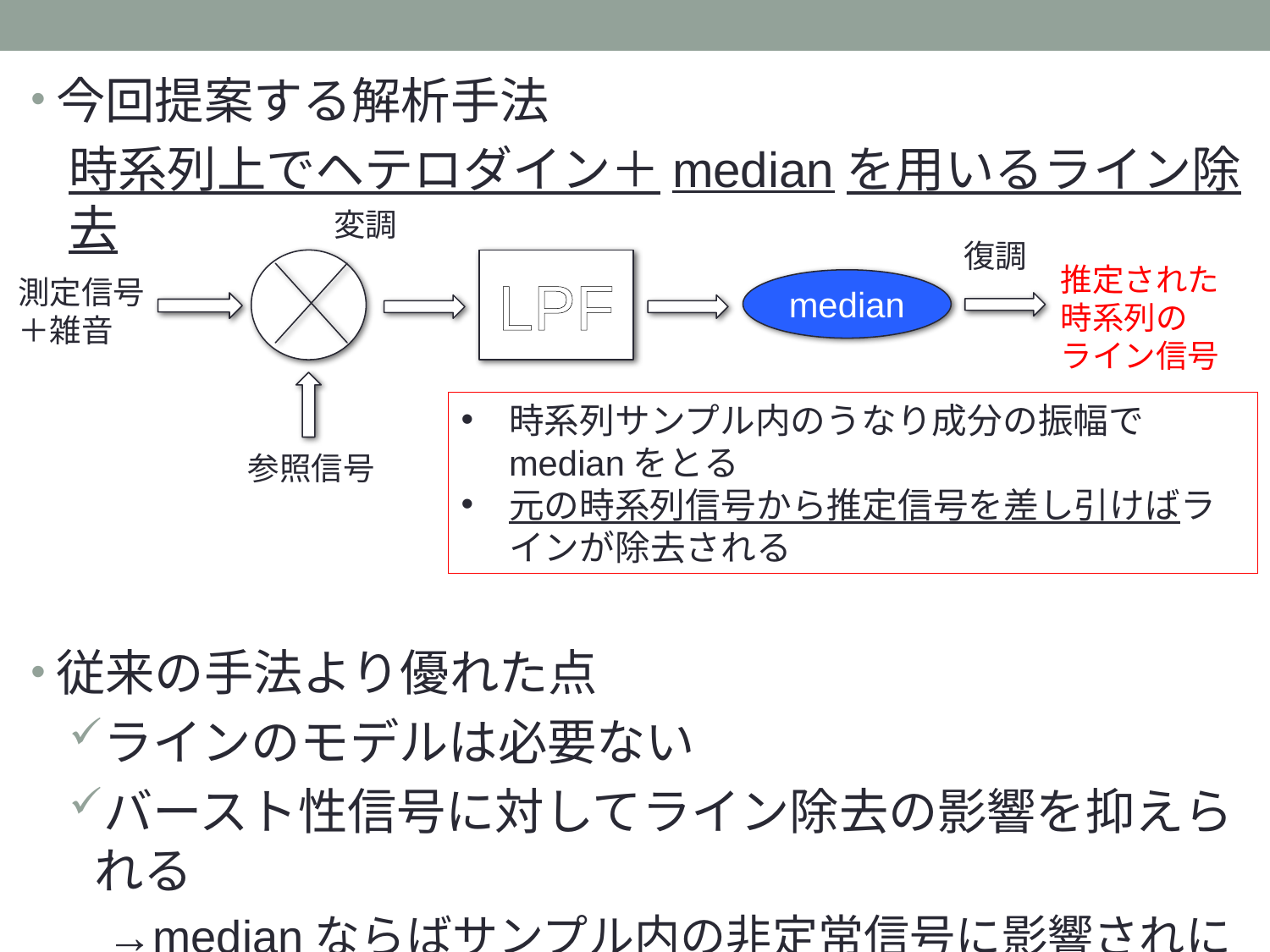

今回提案する解析手法
時系列上でヘテロダイン＋medianを用いるライン除去

従来の手法より優れた点
ラインのモデルは必要ない
バースト性信号に対してライン除去の影響を抑えられる
→medianならばサンプル内の非定常信号に影響されにくい
変調

LPF
median

復調
推定された時系列の
ライン信号
測定信号
＋雑音
参照信号
時系列サンプル内のうなり成分の振幅でmedianをとる
元の時系列信号から推定信号を差し引けばラインが除去される